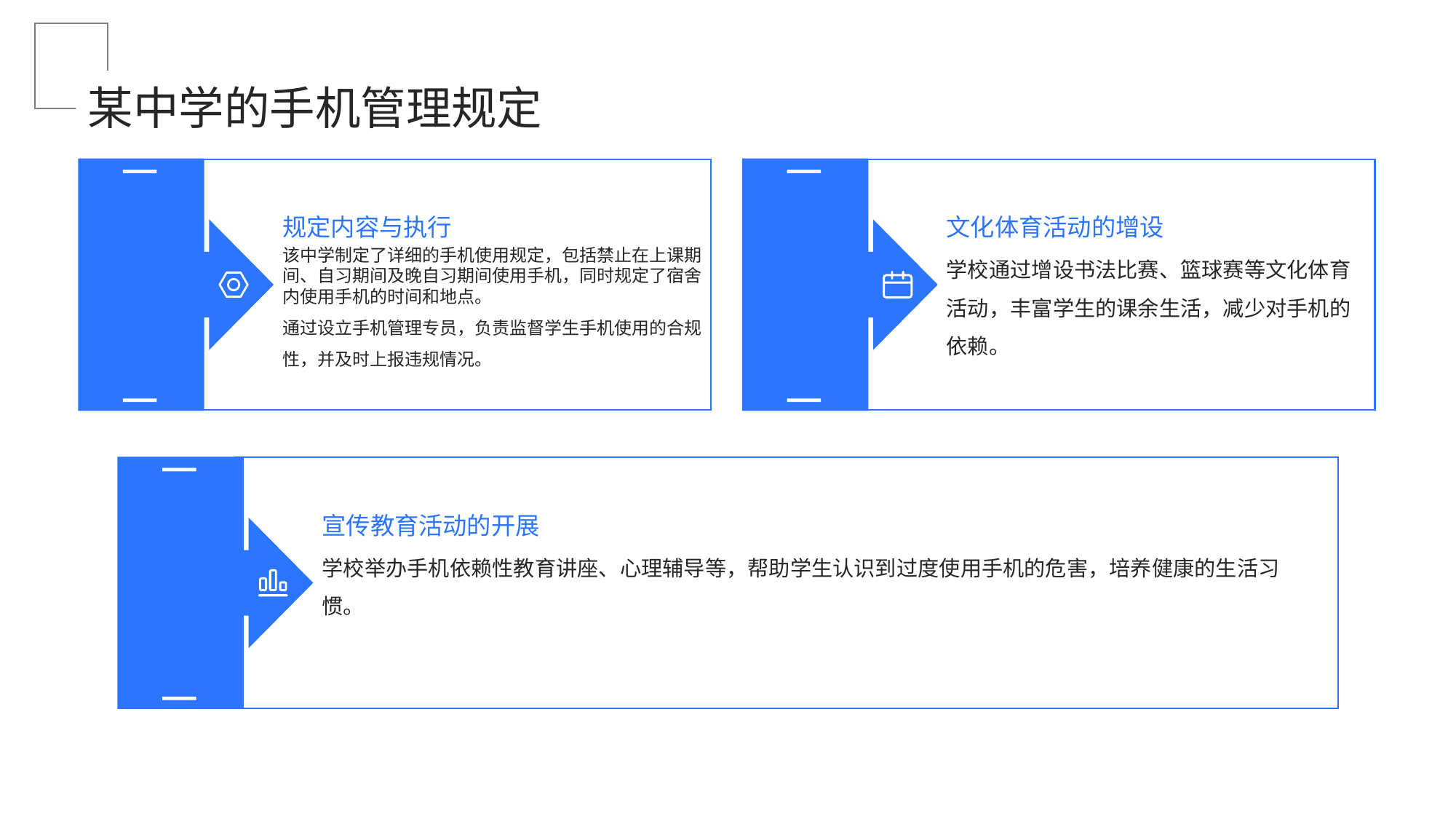

某中学的手机管理规定

规定内容与执行
文化体育活动的增设
该中学制定了详细的手机使用规定，包括禁止在上课期间、自习期间及晚自习期间使用手机，同时规定了宿舍内使用手机的时间和地点。
通过设立手机管理专员，负责监督学生手机使用的合规性，并及时上报违规情况。
学校通过增设书法比赛、篮球赛等文化体育活动，丰富学生的课余生活，减少对手机的依赖。
01
02

宣传教育活动的开展
学校举办手机依赖性教育讲座、心理辅导等，帮助学生认识到过度使用手机的危害，培养健康的生活习惯。
03